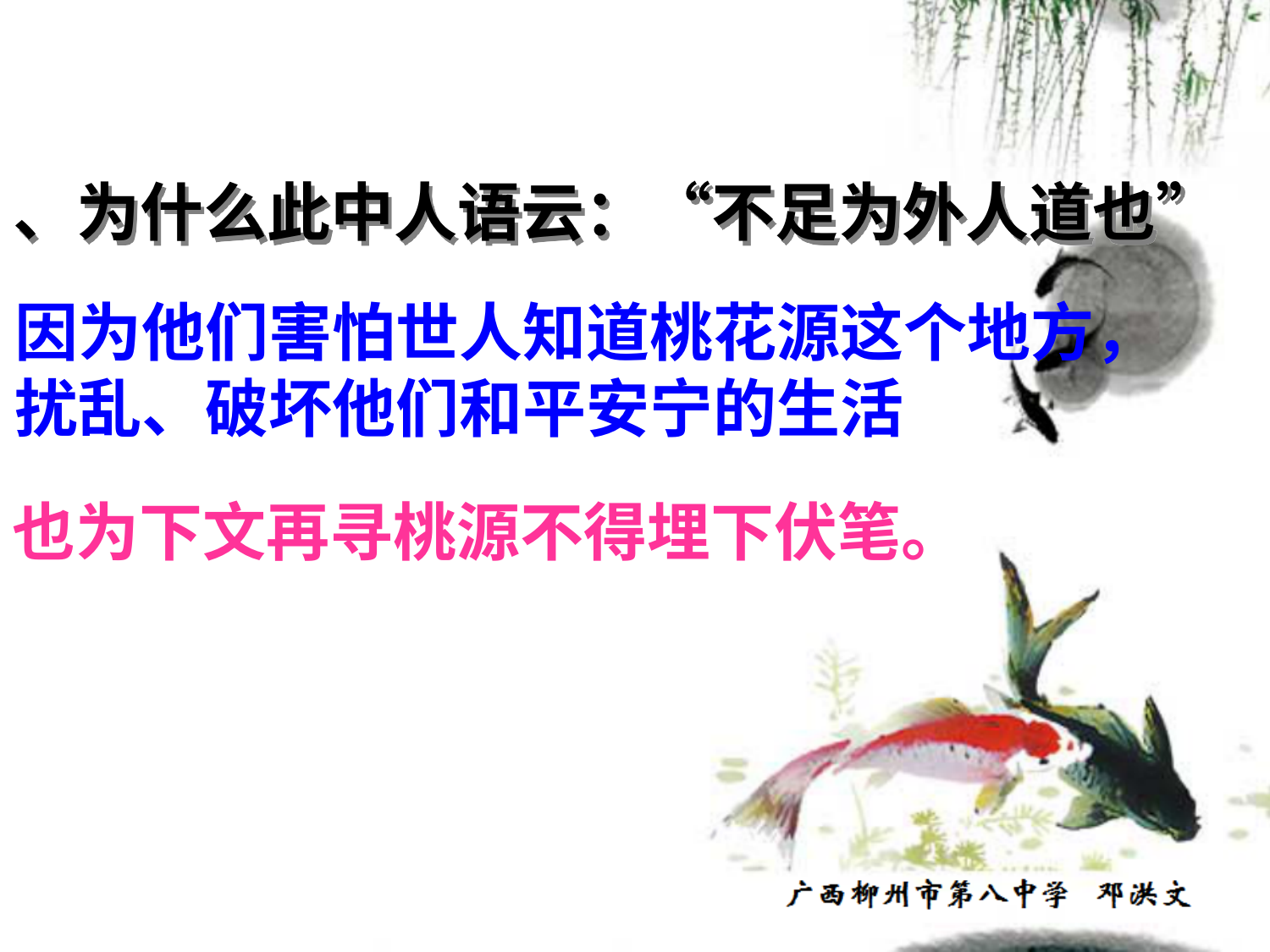

8、为什么此中人语云：“不足为外人道也”
因为他们害怕世人知道桃花源这个地方，
扰乱、破坏他们和平安宁的生活
也为下文再寻桃源不得埋下伏笔。